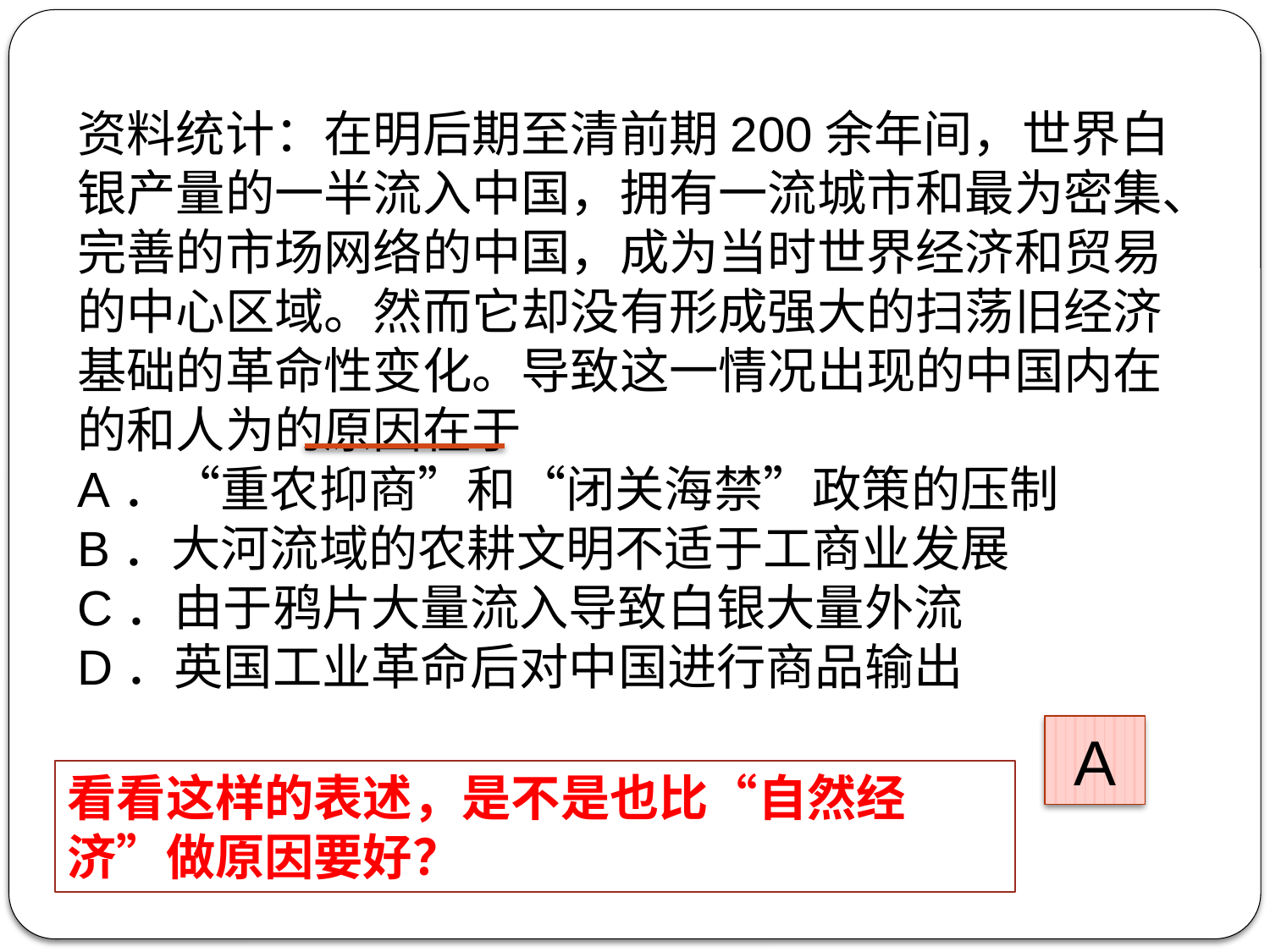

资料统计：在明后期至清前期200余年间，世界白银产量的一半流入中国，拥有一流城市和最为密集、完善的市场网络的中国，成为当时世界经济和贸易的中心区域。然而它却没有形成强大的扫荡旧经济基础的革命性变化。导致这一情况出现的中国内在的和人为的原因在于
A．“重农抑商”和“闭关海禁”政策的压制
B．大河流域的农耕文明不适于工商业发展
C．由于鸦片大量流入导致白银大量外流
D．英国工业革命后对中国进行商品输出

A
看看这样的表述，是不是也比“自然经济”做原因要好？